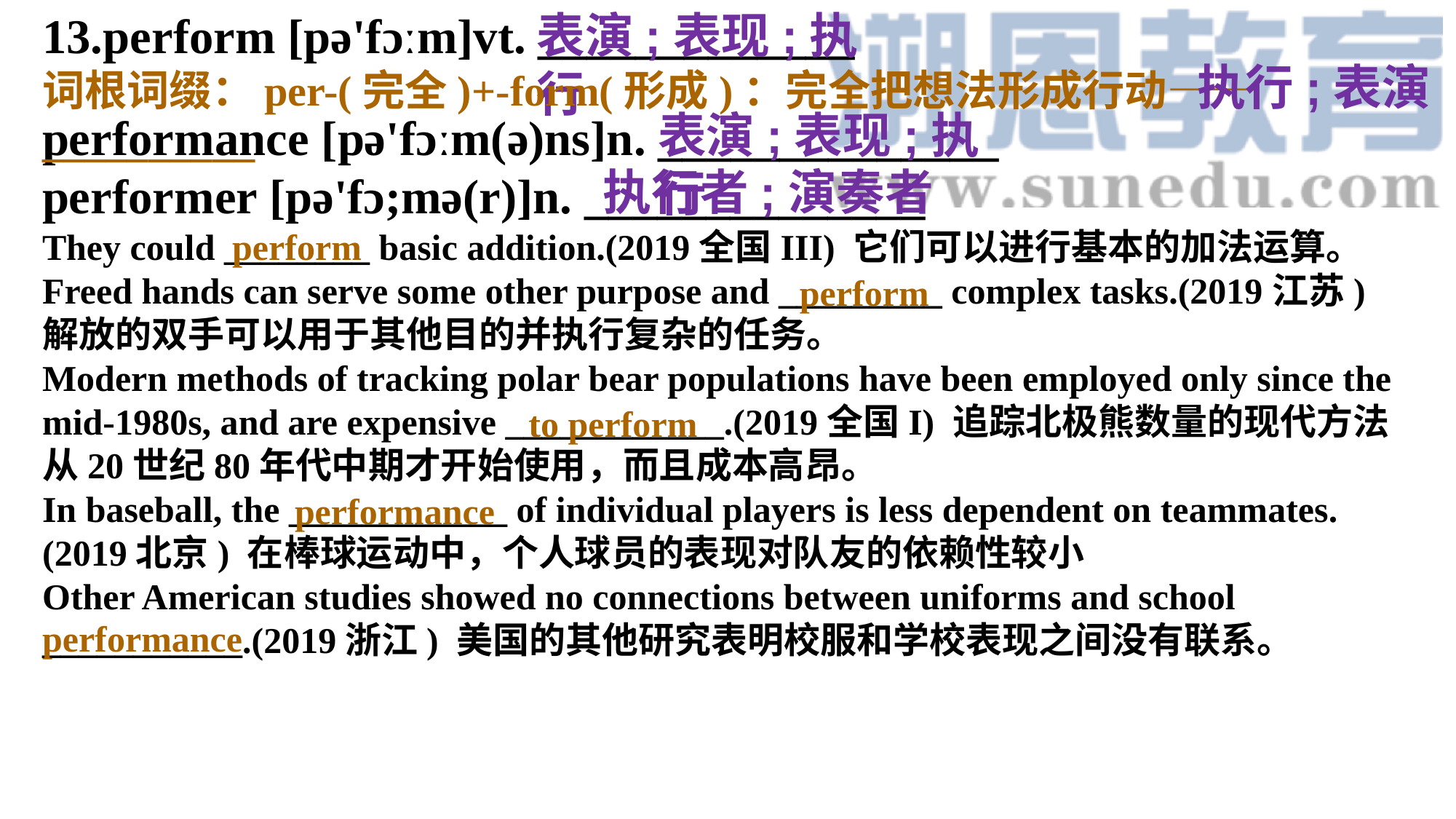

13.perform [pə'fɔːm]vt. _____________

performance [pə'fɔːm(ə)ns]n. ______________
performer [pə'fɔ;mə(r)]n. ______________
They could ________ basic addition.(2019全国III) 它们可以进行基本的加法运算。
Freed hands can serve some other purpose and _________ complex tasks.(2019江苏)
解放的双手可以用于其他目的并执行复杂的任务。
Modern methods of tracking polar bear populations have been employed only since the mid-1980s, and are expensive ____________.(2019全国I) 追踪北极熊数量的现代方法从20世纪80年代中期才开始使用，而且成本高昂。
In baseball, the ____________ of individual players is less dependent on teammates.(2019北京) 在棒球运动中，个人球员的表现对队友的依赖性较小
Other American studies showed no connections between uniforms and school ___________.(2019浙江) 美国的其他研究表明校服和学校表现之间没有联系。

表演;表现;执行
执行;表演
词根词缀：per-(完全)+-form(形成)：完全把想法形成行动——__________
表演;表现;执行
执行者;演奏者
perform
perform
to perform
performance
performance